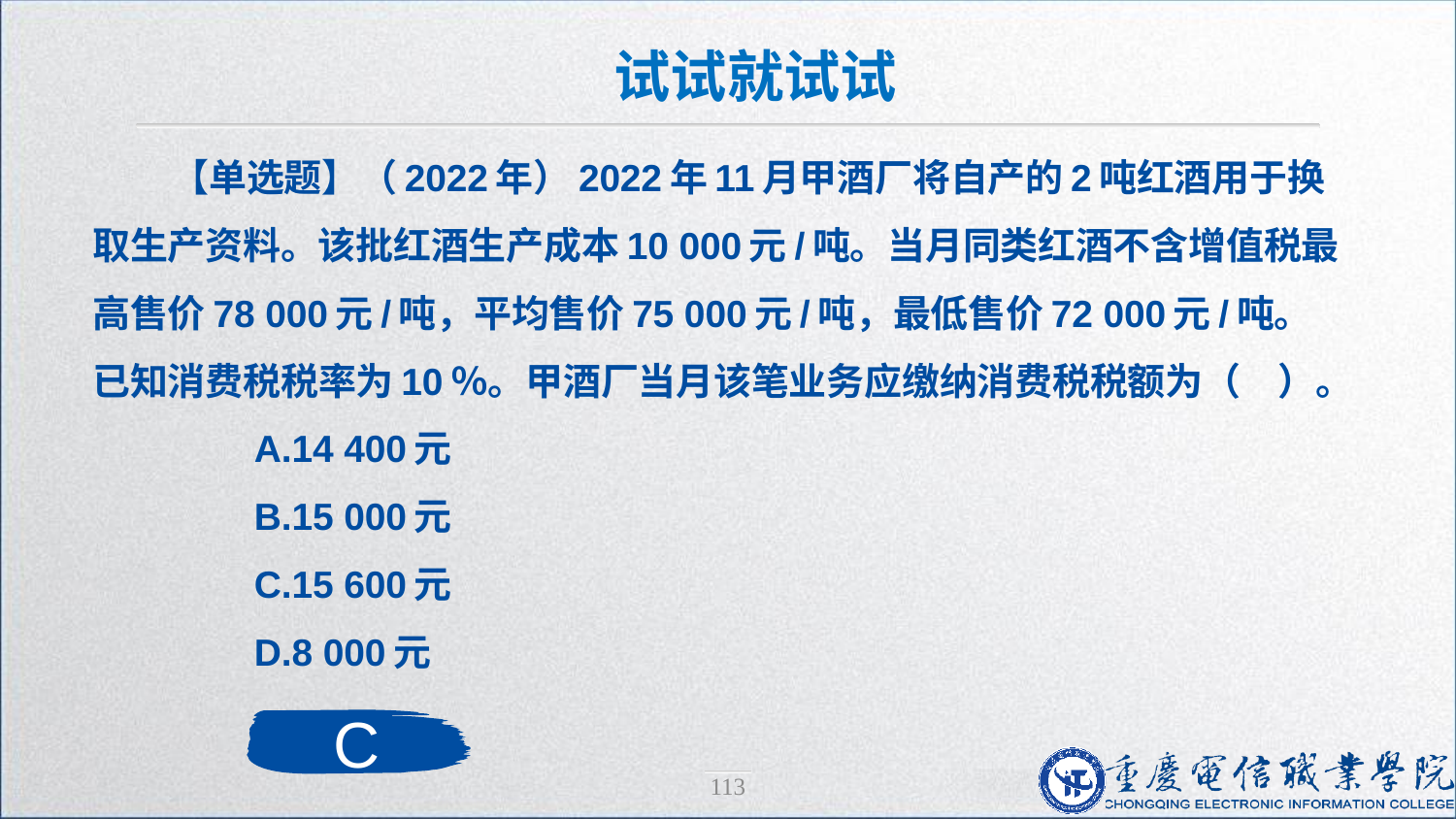

试试就试试
【单选题】（2022年）2022年11月甲酒厂将自产的2吨红酒用于换取生产资料。该批红酒生产成本10 000元/吨。当月同类红酒不含增值税最高售价78 000元/吨，平均售价75 000元/吨，最低售价72 000元/吨。已知消费税税率为10％。甲酒厂当月该笔业务应缴纳消费税税额为（　）。
　　A.14 400元
　　B.15 000元
　　C.15 600元
　　D.8 000元

C
113